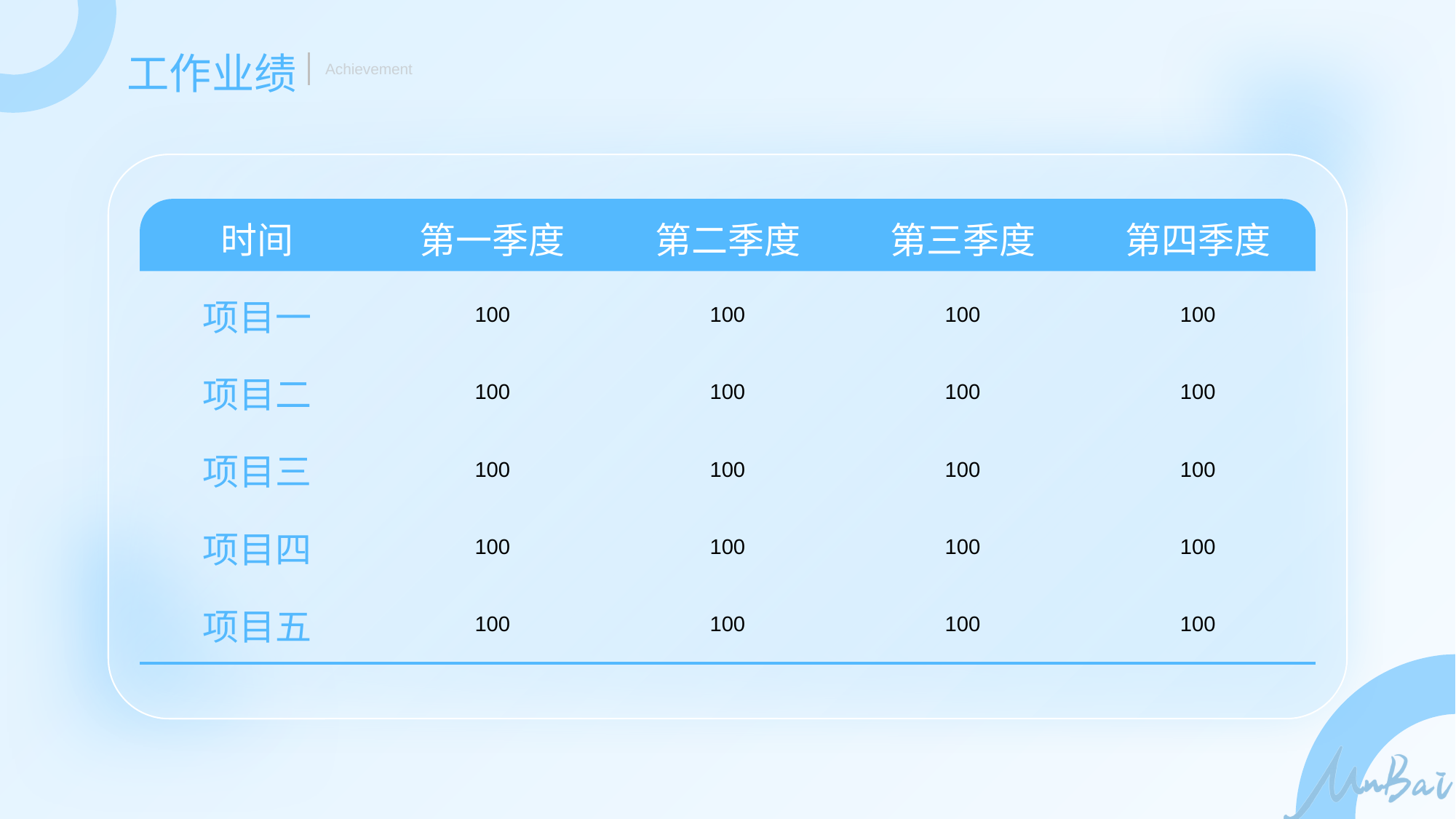

工作业绩
Achievement

| 时间 | 第一季度 | 第二季度 | 第三季度 | 第四季度 |
| --- | --- | --- | --- | --- |
| 项目一 | 100 | 100 | 100 | 100 |
| 项目二 | 100 | 100 | 100 | 100 |
| 项目三 | 100 | 100 | 100 | 100 |
| 项目四 | 100 | 100 | 100 | 100 |
| 项目五 | 100 | 100 | 100 | 100 |